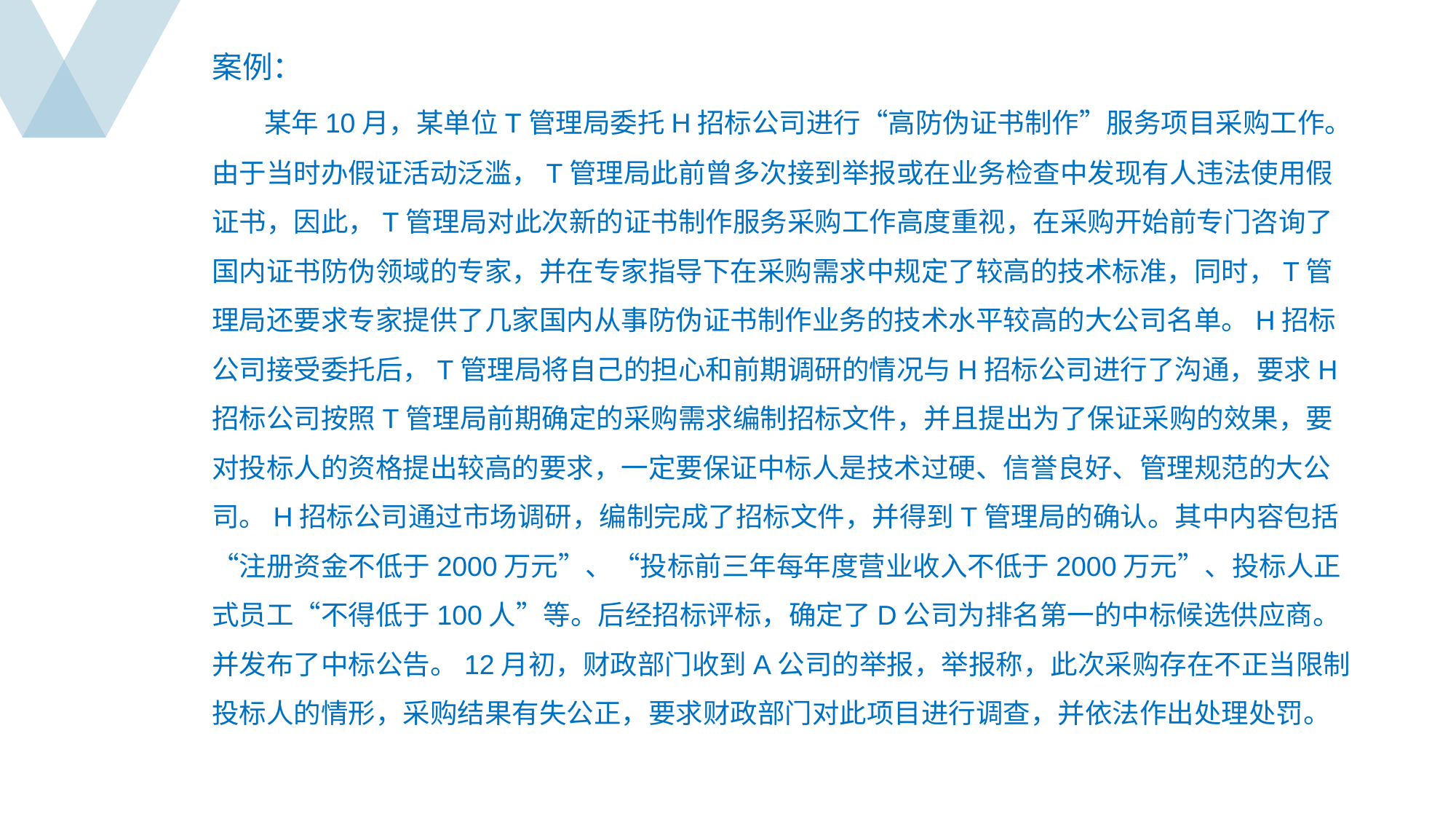

案例：
       某年10月，某单位T管理局委托H招标公司进行“高防伪证书制作”服务项目采购工作。由于当时办假证活动泛滥，T管理局此前曾多次接到举报或在业务检查中发现有人违法使用假证书，因此，T管理局对此次新的证书制作服务采购工作高度重视，在采购开始前专门咨询了国内证书防伪领域的专家，并在专家指导下在采购需求中规定了较高的技术标准，同时，T管理局还要求专家提供了几家国内从事防伪证书制作业务的技术水平较高的大公司名单。H招标公司接受委托后，T管理局将自己的担心和前期调研的情况与H招标公司进行了沟通，要求H招标公司按照T管理局前期确定的采购需求编制招标文件，并且提出为了保证采购的效果，要对投标人的资格提出较高的要求，一定要保证中标人是技术过硬、信誉良好、管理规范的大公司。H招标公司通过市场调研，编制完成了招标文件，并得到T管理局的确认。其中内容包括“注册资金不低于2000万元”、“投标前三年每年度营业收入不低于2000万元”、投标人正式员工“不得低于100人”等。后经招标评标，确定了D公司为排名第一的中标候选供应商。并发布了中标公告。12月初，财政部门收到A公司的举报，举报称，此次采购存在不正当限制投标人的情形，采购结果有失公正，要求财政部门对此项目进行调查，并依法作出处理处罚。